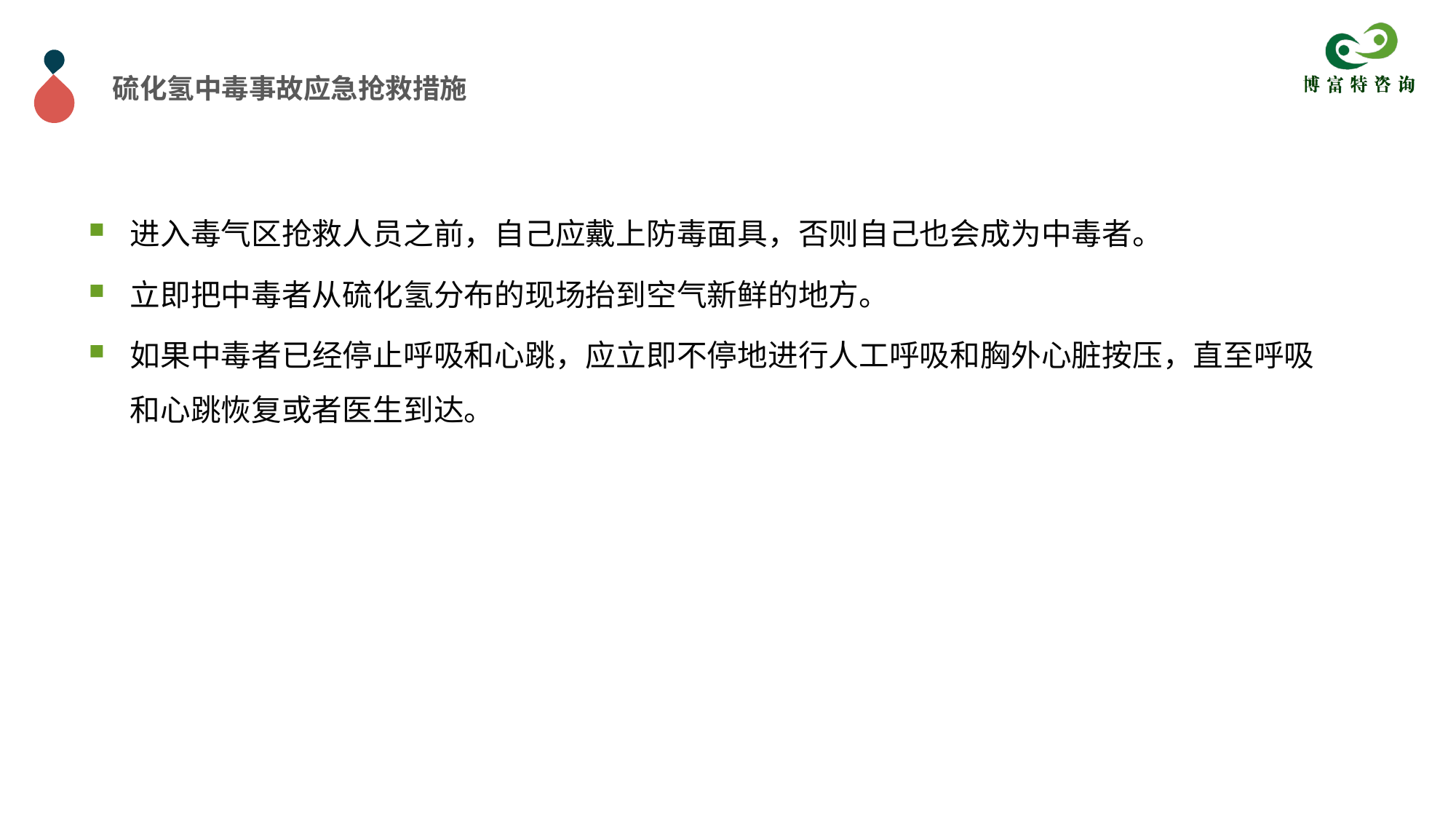

硫化氢中毒事故应急抢救措施
进入毒气区抢救人员之前，自己应戴上防毒面具，否则自己也会成为中毒者。
立即把中毒者从硫化氢分布的现场抬到空气新鲜的地方。
如果中毒者已经停止呼吸和心跳，应立即不停地进行人工呼吸和胸外心脏按压，直至呼吸和心跳恢复或者医生到达。